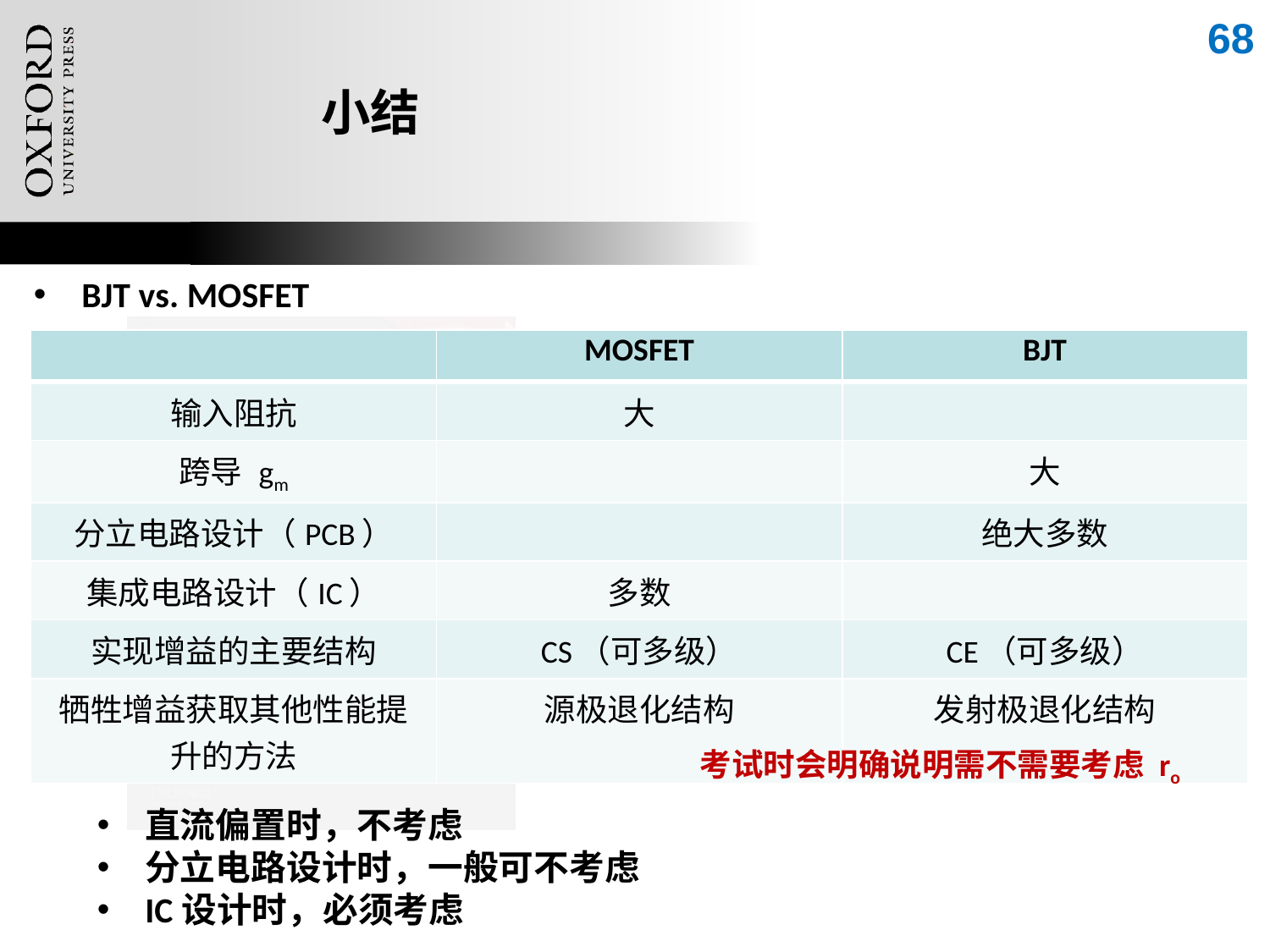

68
# 小结
BJT vs. MOSFET

什么时候考虑 ro，什么时候不考虑？

直流偏置时，不考虑
分立电路设计时，一般可不考虑
IC设计时，必须考虑
|  | MOSFET | BJT |
| --- | --- | --- |
| 输入阻抗 | 大 |  |
| 跨导 gm |  | 大 |
| 分立电路设计（PCB） |  | 绝大多数 |
| 集成电路设计（IC） | 多数 |  |
| 实现增益的主要结构 | CS（可多级） | CE（可多级） |
| 牺牲增益获取其他性能提升的方法 | 源极退化结构 | 发射极退化结构 |
考试时会明确说明需不需要考虑 ro